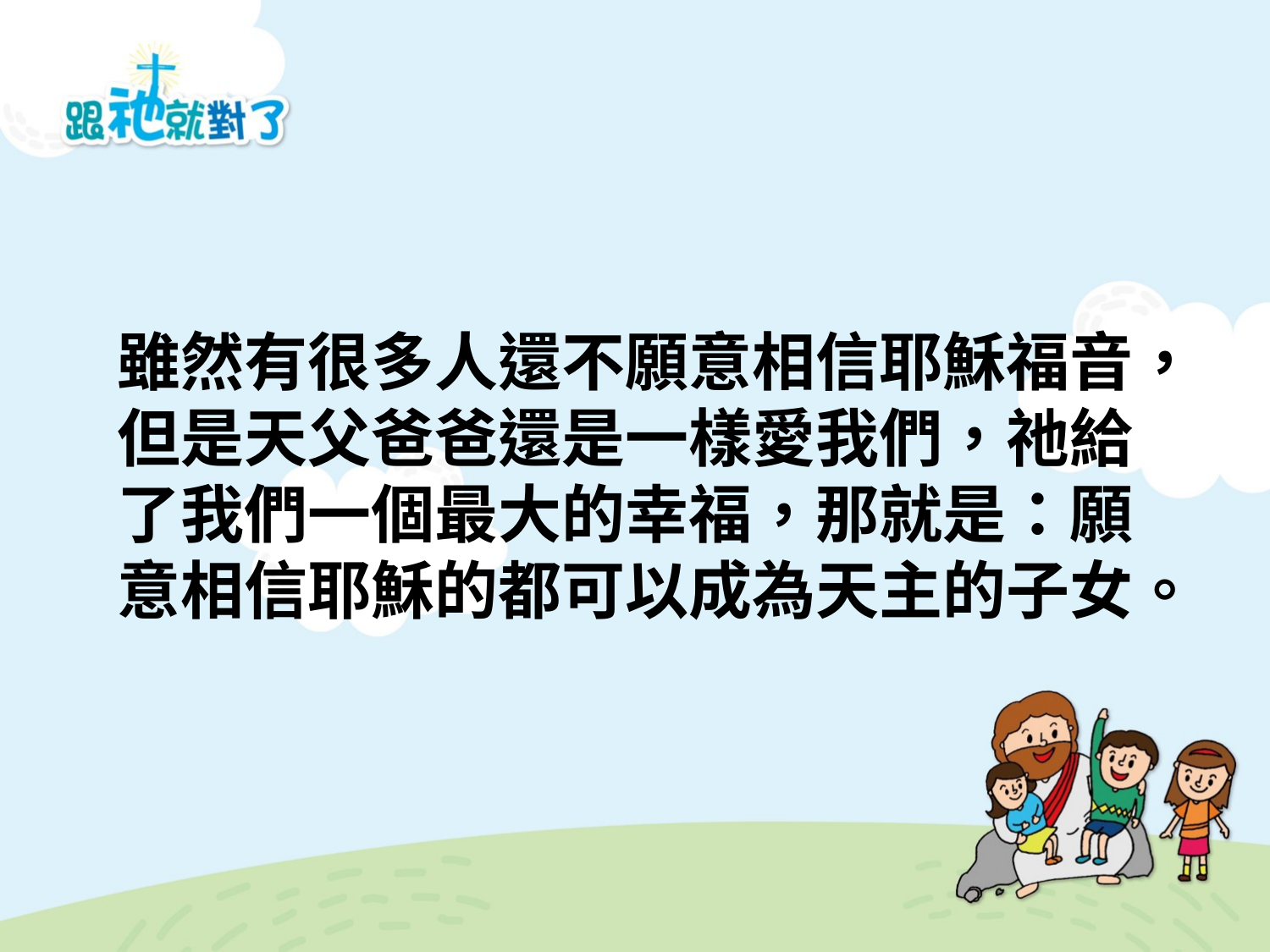

雖然有很多人還不願意相信耶穌福音，但是天父爸爸還是一樣愛我們，祂給了我們一個最大的幸福，那就是：願意相信耶穌的都可以成為天主的子女。